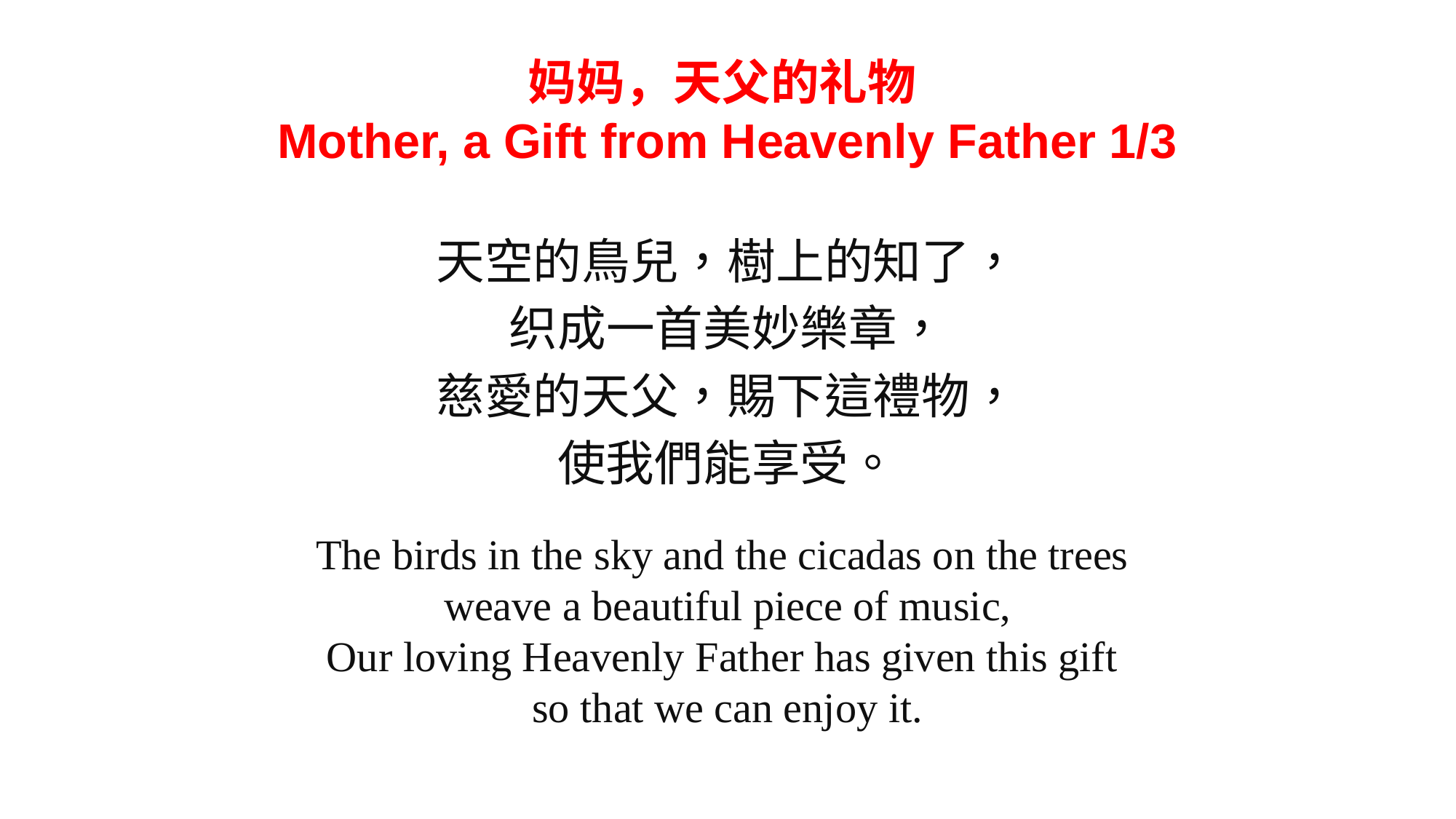

妈妈，天父的礼物
Mother, a Gift from Heavenly Father 1/3
天空的鳥兒，樹上的知了，
织成一首美妙樂章，
慈愛的天父，賜下這禮物，
使我們能享受。

The birds in the sky and the cicadas on the trees
weave a beautiful piece of music,
Our loving Heavenly Father has given this gift
so that we can enjoy it.